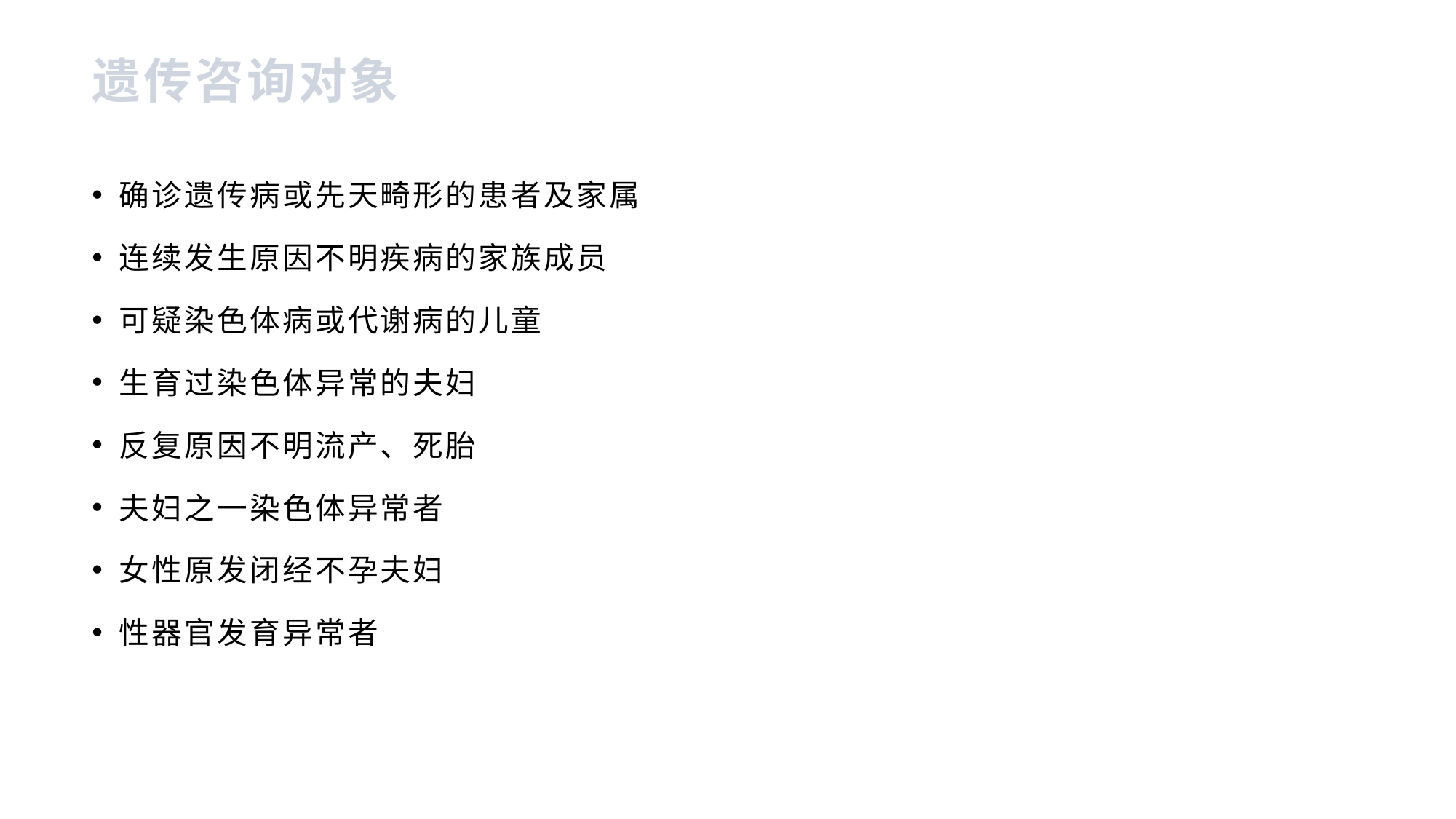

# 遗传咨询对象

确诊遗传病或先天畸形的患者及家属
连续发生原因不明疾病的家族成员
可疑染色体病或代谢病的儿童
生育过染色体异常的夫妇
反复原因不明流产、死胎
夫妇之一染色体异常者
女性原发闭经不孕夫妇
性器官发育异常者